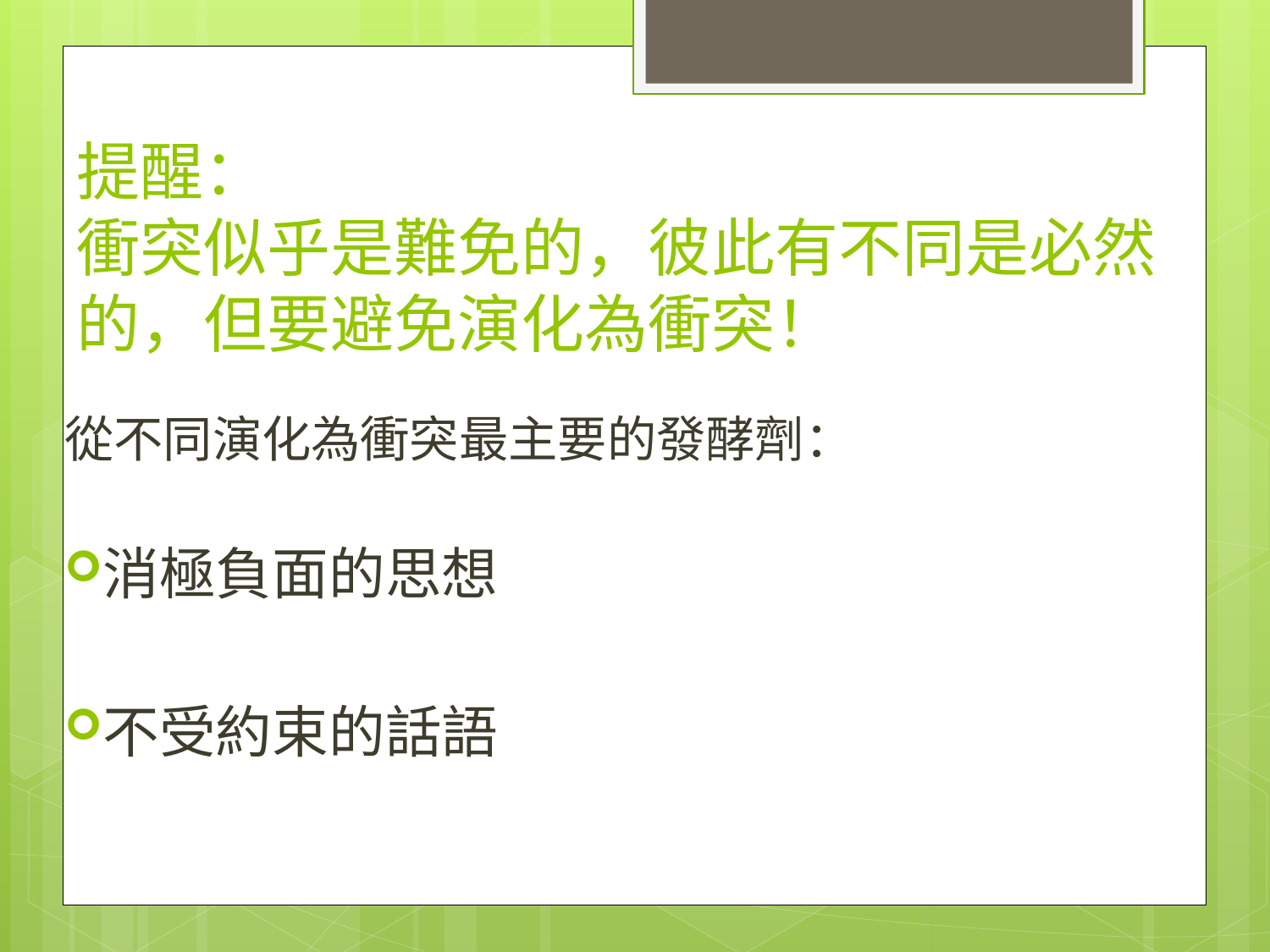

# 提醒： 衝突似乎是難免的，彼此有不同是必然的，但要避免演化為衝突！
從不同演化為衝突最主要的發酵劑：

消極負面的思想

不受約束的話語